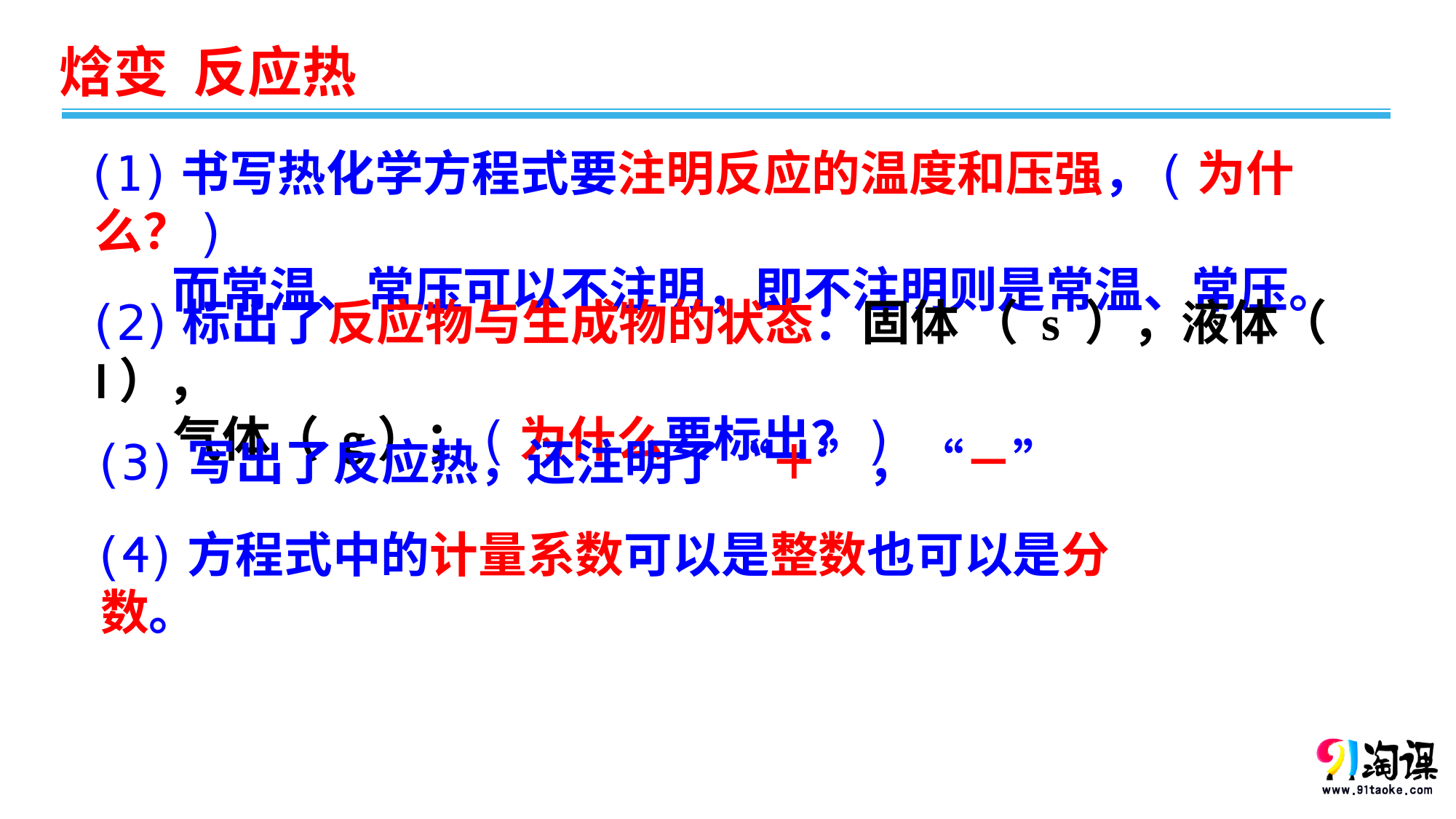

(1)书写热化学方程式要注明反应的温度和压强，(为什 么？)
      而常温、常压可以不注明，即不注明则是常温、常压。
(2)标出了反应物与生成物的状态：固体 （ s ），液体（ l），
      气体（ g）；(为什么要标出？)
(3)写出了反应热，还注明了“＋”，“－”
(4)方程式中的计量系数可以是整数也可以是分数。